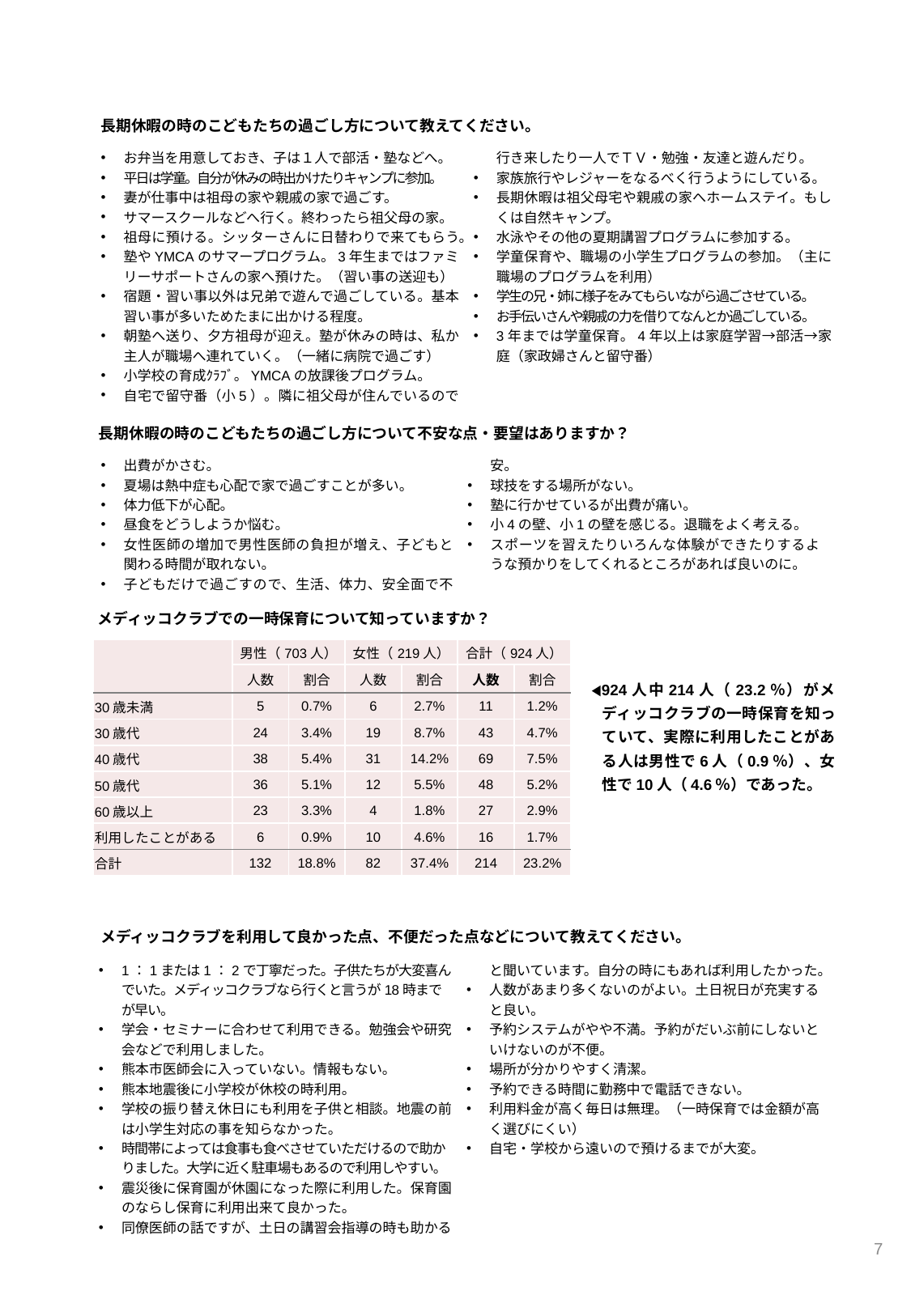

長期休暇の時のこどもたちの過ごし方について教えてください。
お弁当を用意しておき、子は１人で部活・塾などへ。
平日は学童。自分が休みの時出かけたりキャンプに参加。
妻が仕事中は祖母の家や親戚の家で過ごす。
サマースクールなどへ行く。終わったら祖父母の家。
祖母に預ける。シッターさんに日替わりで来てもらう。
塾やYMCAのサマープログラム。3年生まではファミリーサポートさんの家へ預けた。（習い事の送迎も）
宿題・習い事以外は兄弟で遊んで過ごしている。基本習い事が多いためたまに出かける程度。
朝塾へ送り、夕方祖母が迎え。塾が休みの時は、私か主人が職場へ連れていく。（一緒に病院で過ごす）
小学校の育成ｸﾗﾌﾞ。YMCAの放課後プログラム。
自宅で留守番（小5）。隣に祖父母が住んでいるので行き来したり一人でＴＶ・勉強・友達と遊んだり。
家族旅行やレジャーをなるべく行うようにしている。
長期休暇は祖父母宅や親戚の家へホームステイ。もしくは自然キャンプ。
水泳やその他の夏期講習プログラムに参加する。
学童保育や、職場の小学生プログラムの参加。（主に職場のプログラムを利用）
学生の兄・姉に様子をみてもらいながら過ごさせている。
お手伝いさんや親戚の力を借りてなんとか過ごしている。
3年までは学童保育。4年以上は家庭学習→部活→家庭（家政婦さんと留守番）
長期休暇の時のこどもたちの過ごし方について不安な点・要望はありますか？
出費がかさむ。
夏場は熱中症も心配で家で過ごすことが多い。
体力低下が心配。
昼食をどうしようか悩む。
女性医師の増加で男性医師の負担が増え、子どもと関わる時間が取れない。
子どもだけで過ごすので、生活、体力、安全面で不安。
球技をする場所がない。
塾に行かせているが出費が痛い。
小4の壁、小1の壁を感じる。退職をよく考える。
スポーツを習えたりいろんな体験ができたりするような預かりをしてくれるところがあれば良いのに。
メディッコクラブでの一時保育について知っていますか？
|  | 男性（703人） |  | 女性（219人） |  | 合計（924人） |  |
| --- | --- | --- | --- | --- | --- | --- |
|  | 人数 | 割合 | 人数 | 割合 | 人数 | 割合 |
| 30歳未満 | 5 | 0.7% | 6 | 2.7% | 11 | 1.2% |
| 30歳代 | 24 | 3.4% | 19 | 8.7% | 43 | 4.7% |
| 40歳代 | 38 | 5.4% | 31 | 14.2% | 69 | 7.5% |
| 50歳代 | 36 | 5.1% | 12 | 5.5% | 48 | 5.2% |
| 60歳以上 | 23 | 3.3% | 4 | 1.8% | 27 | 2.9% |
| 利用したことがある | 6 | 0.9% | 10 | 4.6% | 16 | 1.7% |
| 合計 | 132 | 18.8% | 82 | 37.4% | 214 | 23.2% |
◀924人中214人（23.2％）がメディッコクラブの一時保育を知っていて、実際に利用したことがある人は男性で6人（0.9％）、女性で10人（4.6％）であった。
メディッコクラブを利用して良かった点、不便だった点などについて教えてください。
1：1または1：2で丁寧だった。子供たちが大変喜んでいた。メディッコクラブなら行くと言うが18時までが早い。
学会・セミナーに合わせて利用できる。勉強会や研究会などで利用しました。
熊本市医師会に入っていない。情報もない。
熊本地震後に小学校が休校の時利用。
学校の振り替え休日にも利用を子供と相談。地震の前は小学生対応の事を知らなかった。
時間帯によっては食事も食べさせていただけるので助かりました。大学に近く駐車場もあるので利用しやすい。
震災後に保育園が休園になった際に利用した。保育園のならし保育に利用出来て良かった。
同僚医師の話ですが、土日の講習会指導の時も助かると聞いています。自分の時にもあれば利用したかった。
人数があまり多くないのがよい。土日祝日が充実すると良い。
予約システムがやや不満。予約がだいぶ前にしないといけないのが不便。
場所が分かりやすく清潔。
予約できる時間に勤務中で電話できない。
利用料金が高く毎日は無理。（一時保育では金額が高く選びにくい）
自宅・学校から遠いので預けるまでが大変。
7